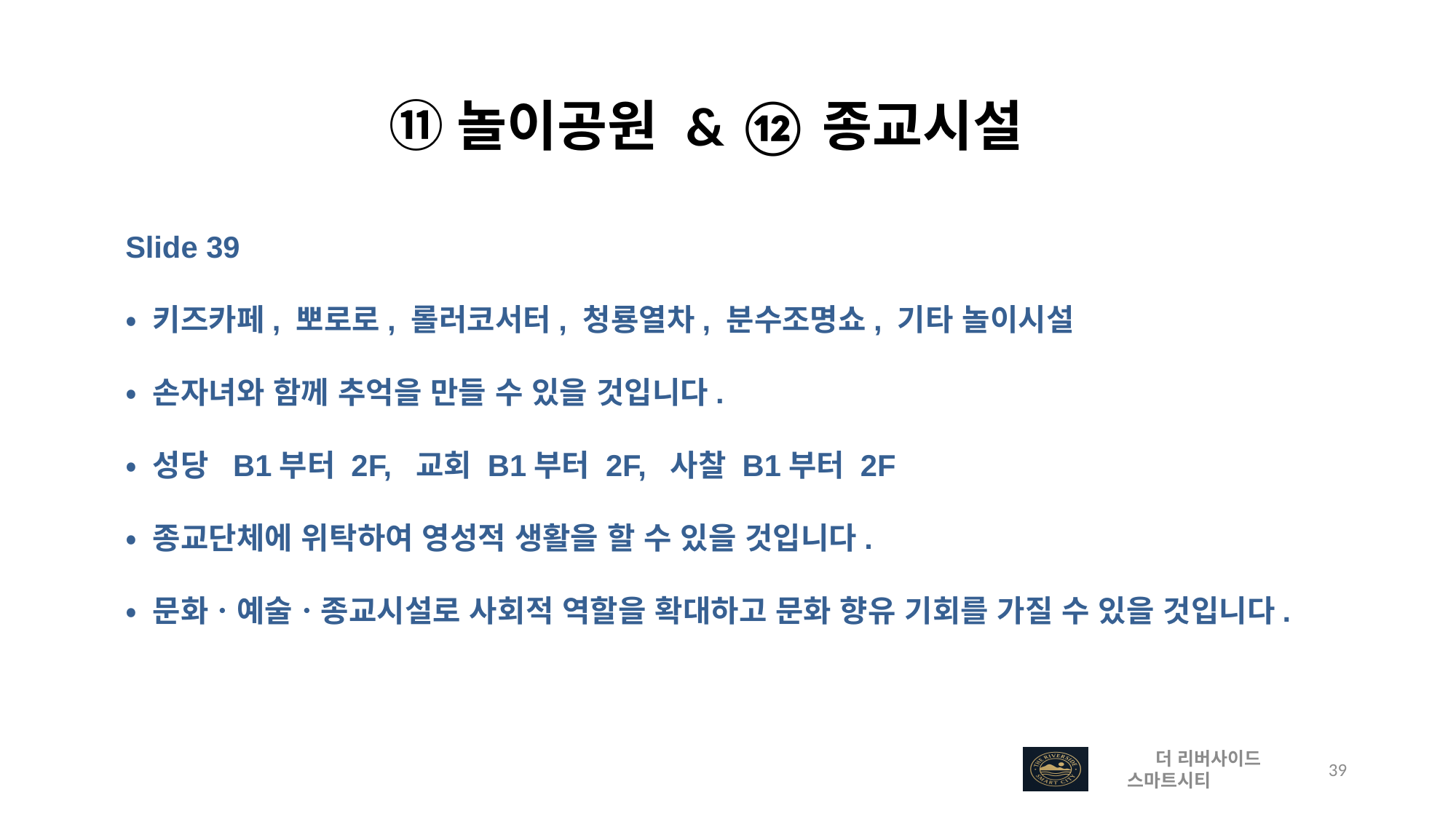

⑪놀이공원 & ⑫종교시설
Slide 39
• 키즈카페, 뽀로로, 롤러코서터, 청룡열차, 분수조명쇼, 기타 놀이시설
• 손자녀와 함께 추억을 만들 수 있을 것입니다.
• 성당  B1부터 2F,  교회 B1부터 2F,  사찰 B1부터 2F
• 종교단체에 위탁하여 영성적 생활을 할 수 있을 것입니다.
• 문화ㆍ예술ㆍ종교시설로 사회적 역할을 확대하고 문화 향유 기회를 가질 수 있을 것입니다.
             더 리버사이드 스마트시티
  39